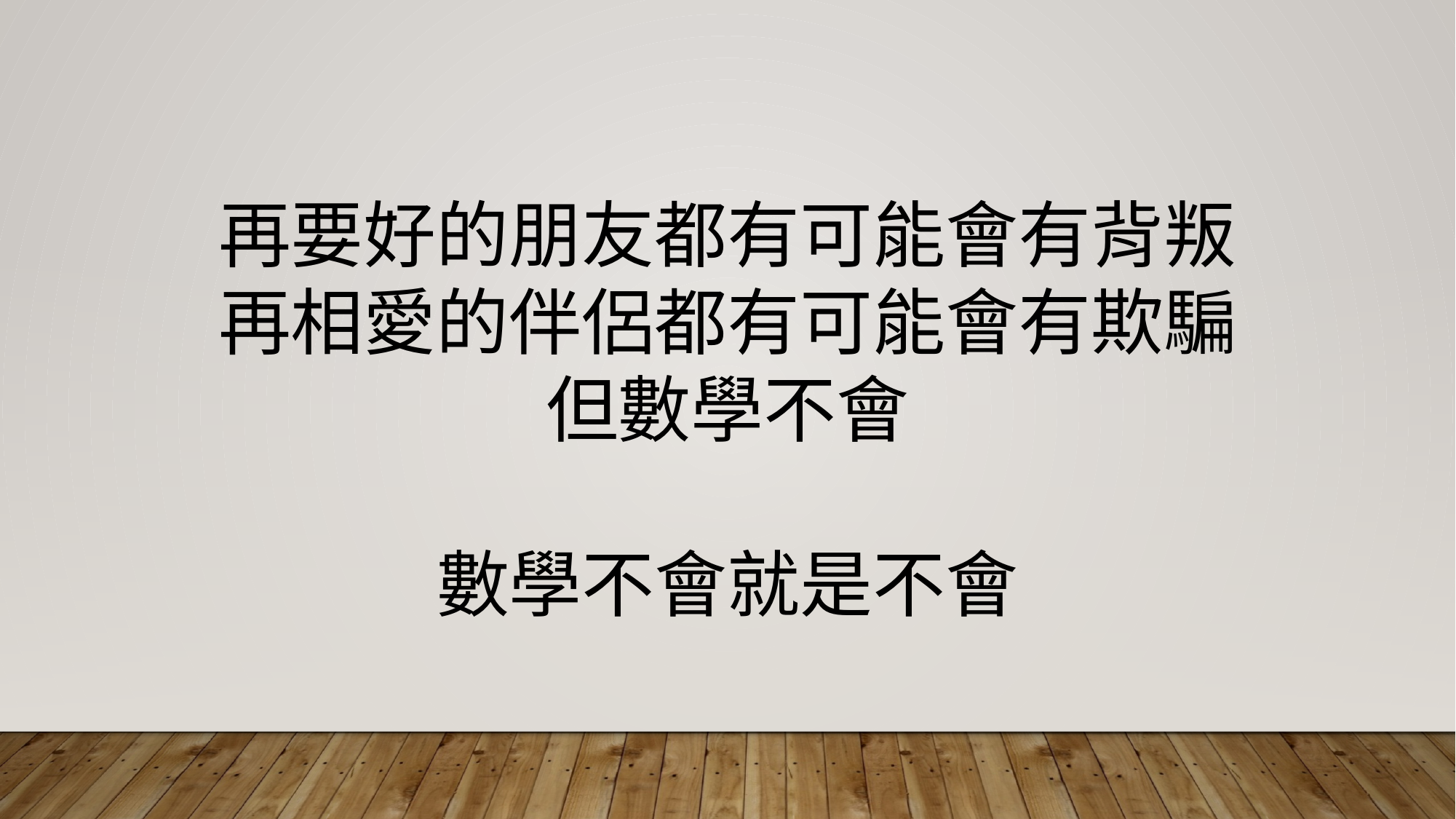

再要好的朋友都有可能會有背叛
再相愛的伴侶都有可能會有欺騙
但數學不會

數學不會就是不會